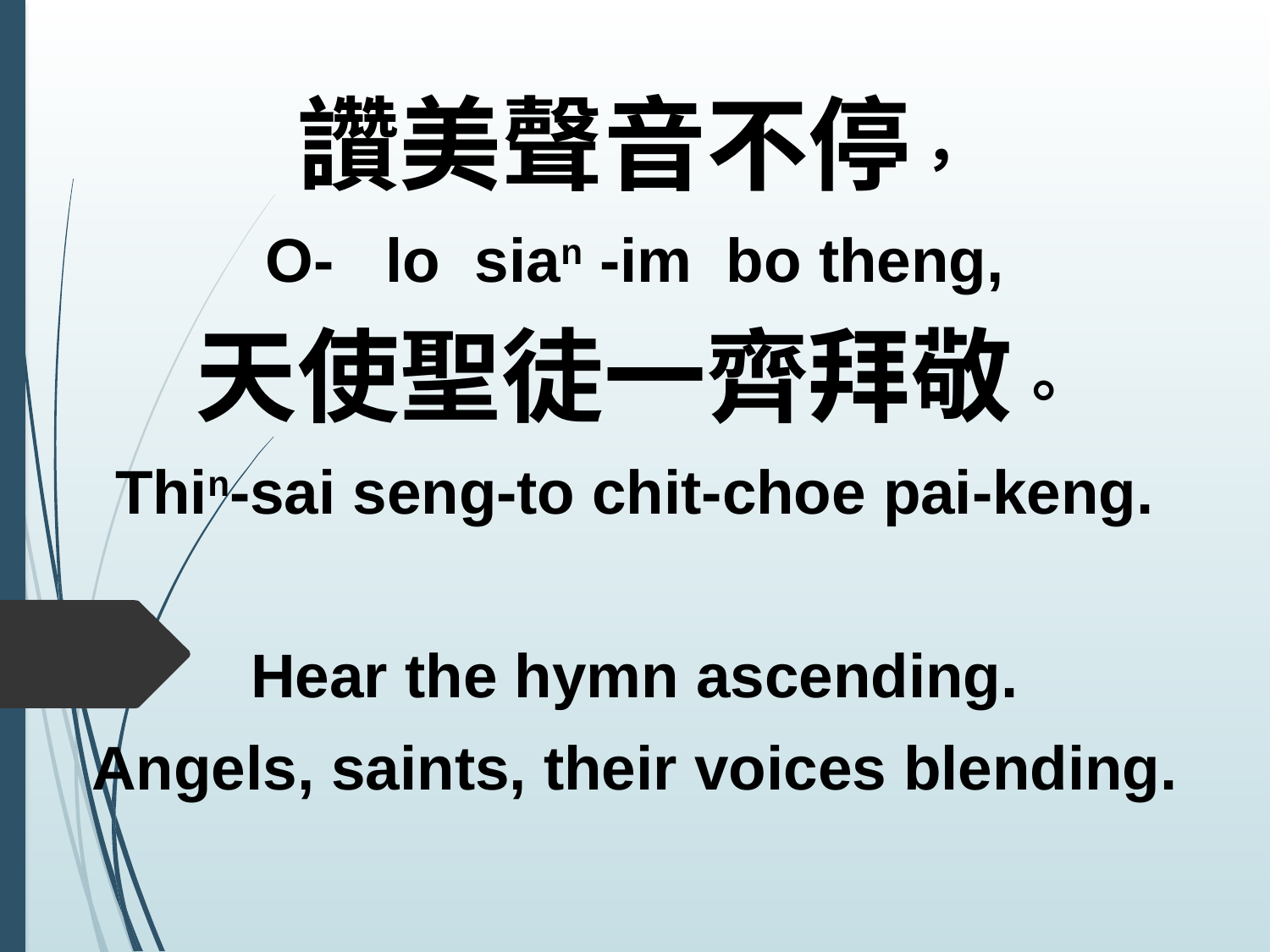

讚美聲音不停，
O-   lo  sian -im  bo theng,
天使聖徒一齊拜敬。
Thin-sai seng-to chit-choe pai-keng.

Hear the hymn ascending.
Angels, saints, their voices blending.